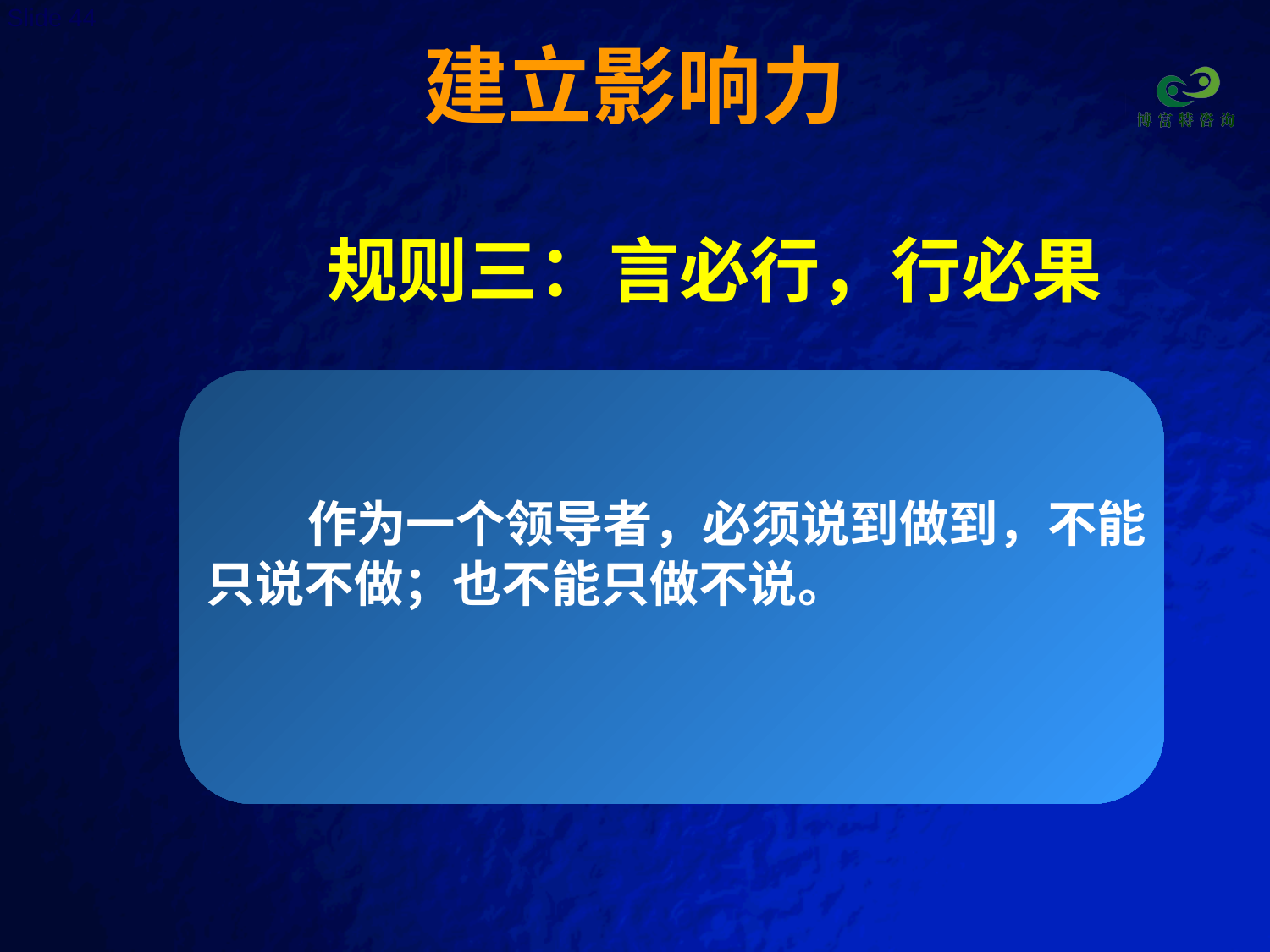

# 建立影响力
规则三：言必行，行必果

        作为一个领导者，必须说到做到，不能
只说不做；也不能只做不说。